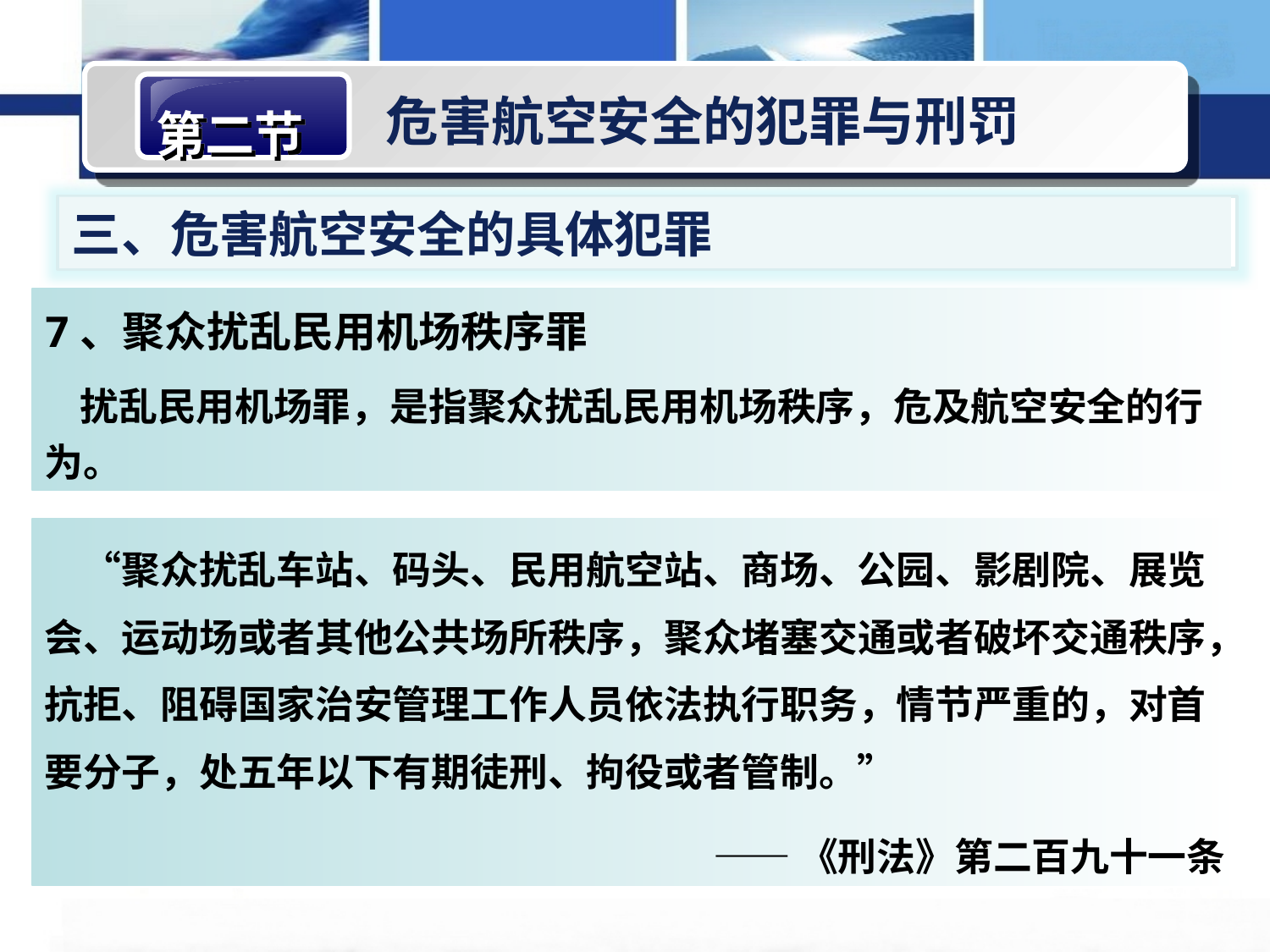

第二节
危害航空安全的犯罪与刑罚

三、危害航空安全的具体犯罪
7、聚众扰乱民用机场秩序罪
   扰乱民用机场罪，是指聚众扰乱民用机场秩序，危及航空安全的行为。
　“聚众扰乱车站、码头、民用航空站、商场、公园、影剧院、展览会、运动场或者其他公共场所秩序，聚众堵塞交通或者破坏交通秩序，抗拒、阻碍国家治安管理工作人员依法执行职务，情节严重的，对首要分子，处五年以下有期徒刑、拘役或者管制。”
 ——《刑法》第二百九十一条
22